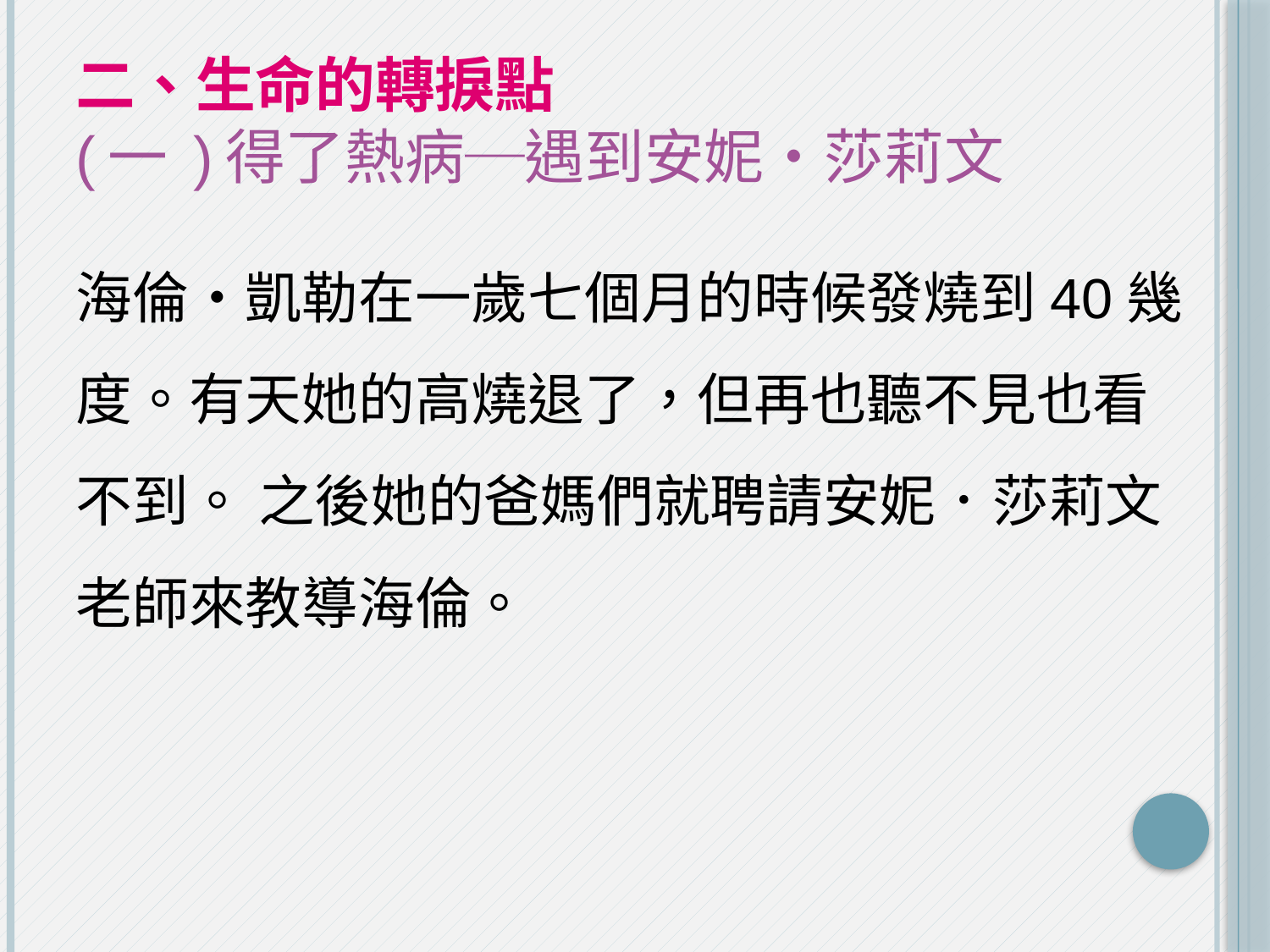

# 二、生命的轉捩點 (一 )得了熱病─遇到安妮・莎莉文
海倫‧凱勒在一歲七個月的時候發燒到40幾度。有天她的高燒退了，但再也聽不見也看不到。 之後她的爸媽們就聘請安妮．莎莉文老師來教導海倫。